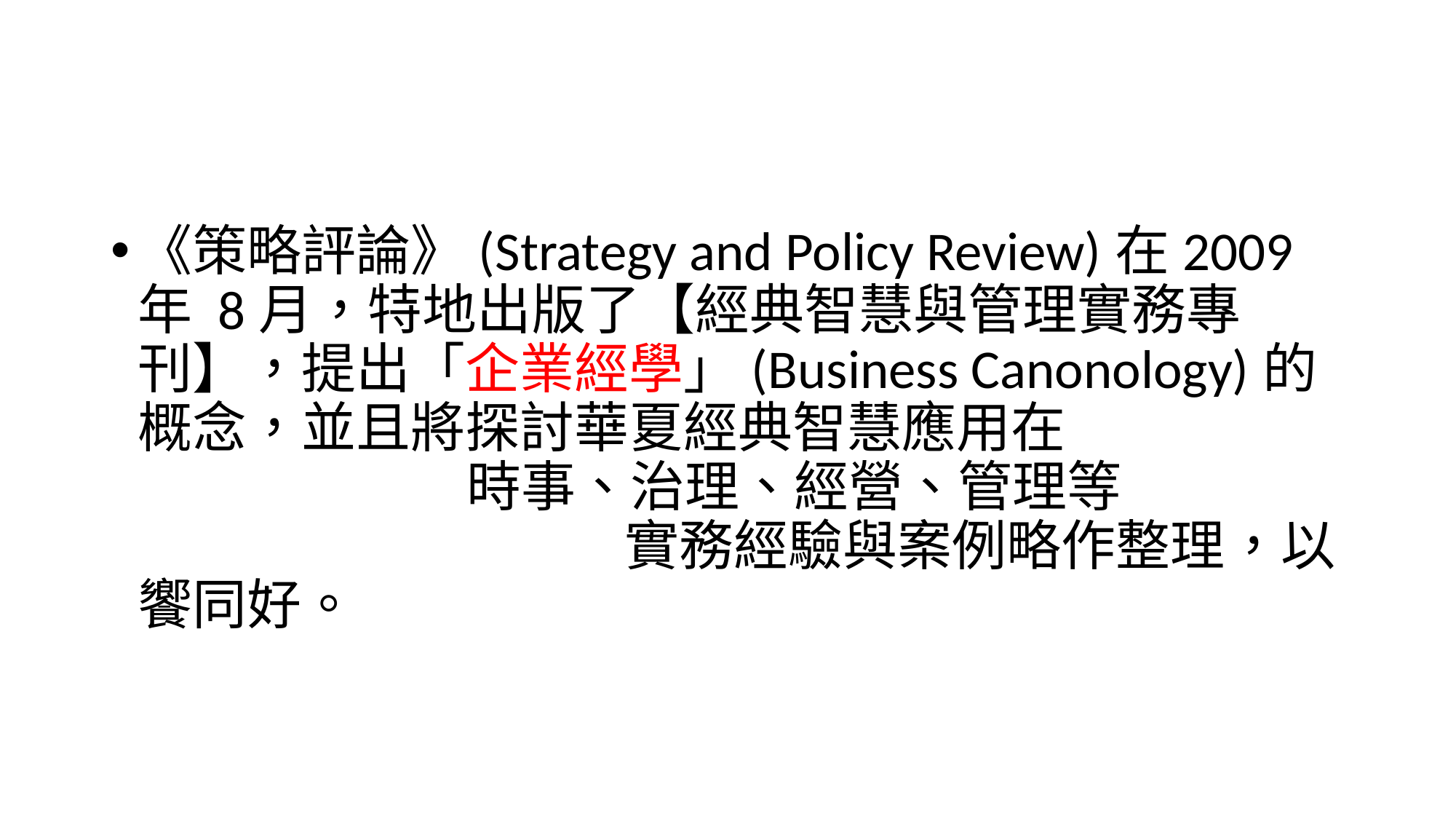

#
《策略評論》(Strategy and Policy Review)在2009年 8月，特地出版了【經典智慧與管理實務專刊】，提出「企業經學」(Business Canonology)的概念，並且將探討華夏經典智慧應用在                                                  時事、治理、經營、管理等                                                           實務經驗與案例略作整理，以饗同好。